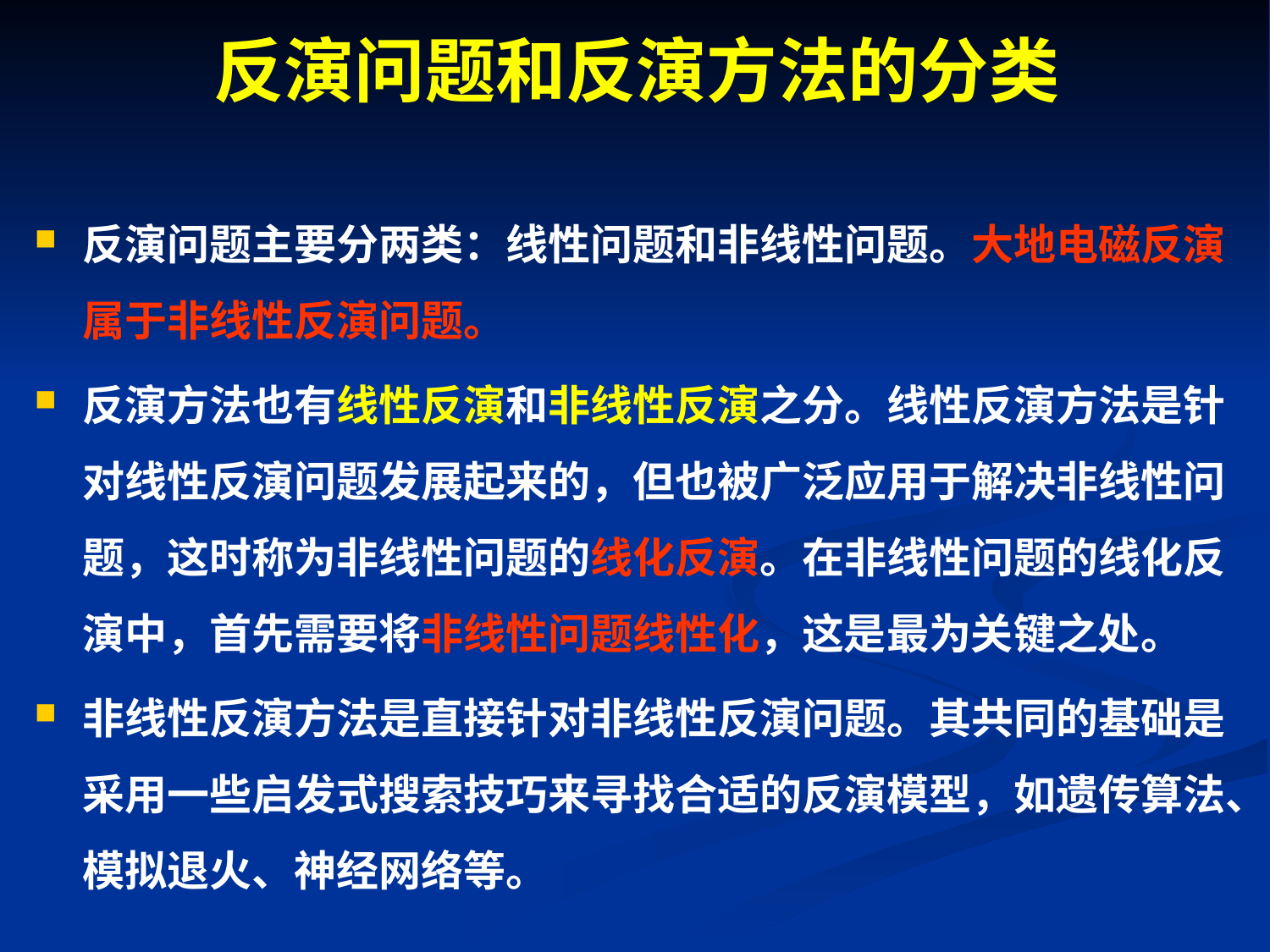

# 反演问题和反演方法的分类
反演问题主要分两类：线性问题和非线性问题。大地电磁反演属于非线性反演问题。
反演方法也有线性反演和非线性反演之分。线性反演方法是针对线性反演问题发展起来的，但也被广泛应用于解决非线性问题，这时称为非线性问题的线化反演。在非线性问题的线化反演中，首先需要将非线性问题线性化，这是最为关键之处。
非线性反演方法是直接针对非线性反演问题。其共同的基础是采用一些启发式搜索技巧来寻找合适的反演模型，如遗传算法、模拟退火、神经网络等。